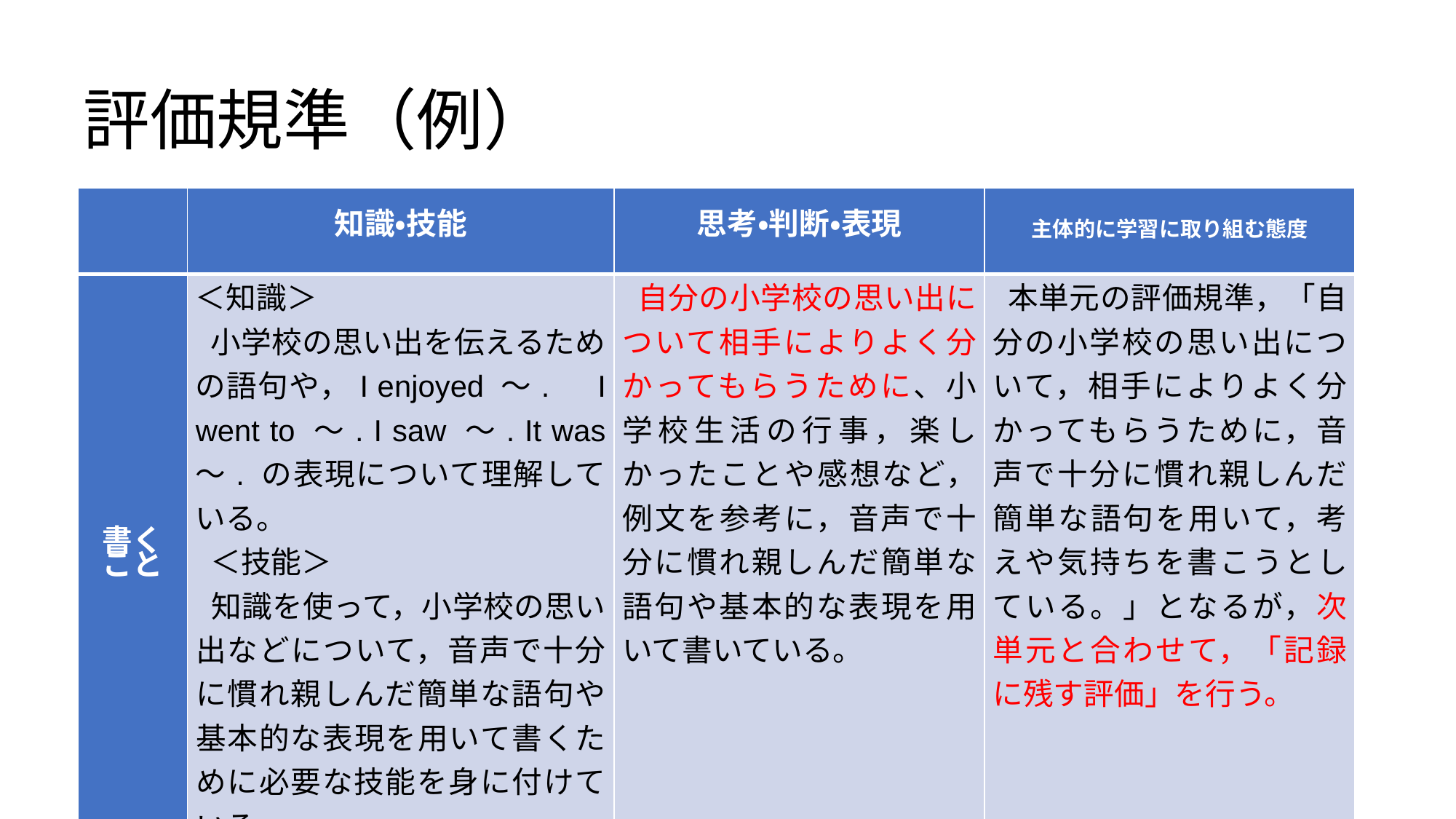

# 評価規準（例）
|  | 知識・技能 | 思考・判断・表現 | 主体的に学習に取り組む態度 |
| --- | --- | --- | --- |
| 書くこと | ＜知識＞ 小学校の思い出を伝えるための語句や，I enjoyed ～.　I went to ～. I saw ～. It was ～. の表現について理解している。 ＜技能＞ 知識を使って，小学校の思い出などについて，音声で十分に慣れ親しんだ簡単な語句や基本的な表現を用いて書くために必要な技能を身に付けている。 | 自分の小学校の思い出について相手によりよく分かってもらうために、小学校生活の行事，楽しかったことや感想など，例文を参考に，音声で十分に慣れ親しんだ簡単な語句や基本的な表現を用いて書いている。 | 本単元の評価規準，「自分の小学校の思い出について，相手によりよく分かってもらうために，音声で十分に慣れ親しんだ簡単な語句を用いて，考えや気持ちを書こうとしている。」となるが，次単元と合わせて，「記録に残す評価」を行う。 |